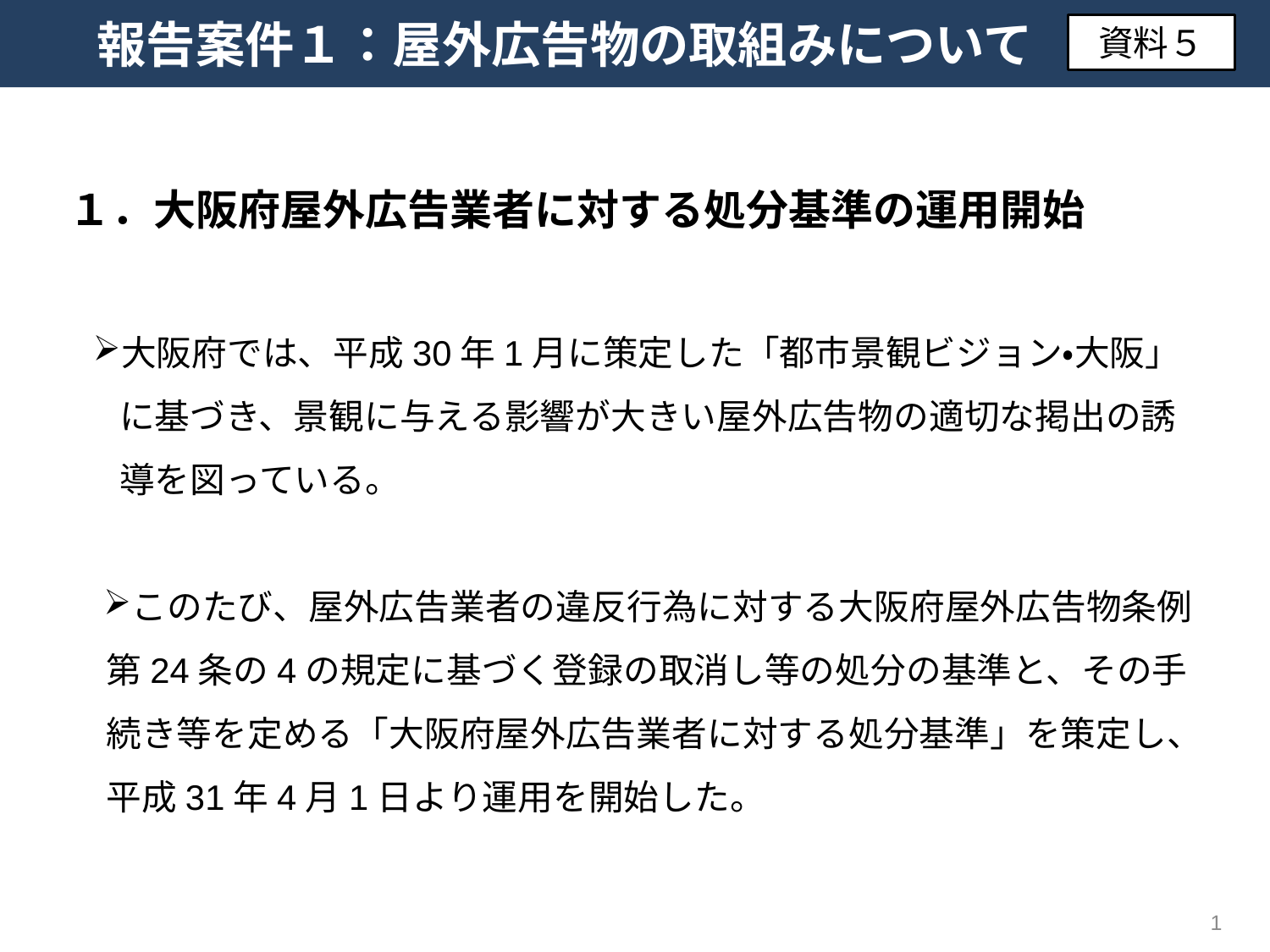

報告案件１：屋外広告物の取組みについて
資料５
１．大阪府屋外広告業者に対する処分基準の運用開始

大阪府では、平成30年1月に策定した「都市景観ビジョン・大阪」に基づき、景観に与える影響が大きい屋外広告物の適切な掲出の誘導を図っている。

このたび、屋外広告業者の違反行為に対する大阪府屋外広告物条例第24条の4の規定に基づく登録の取消し等の処分の基準と、その手続き等を定める「大阪府屋外広告業者に対する処分基準」を策定し、平成31年4月1日より運用を開始した。
1